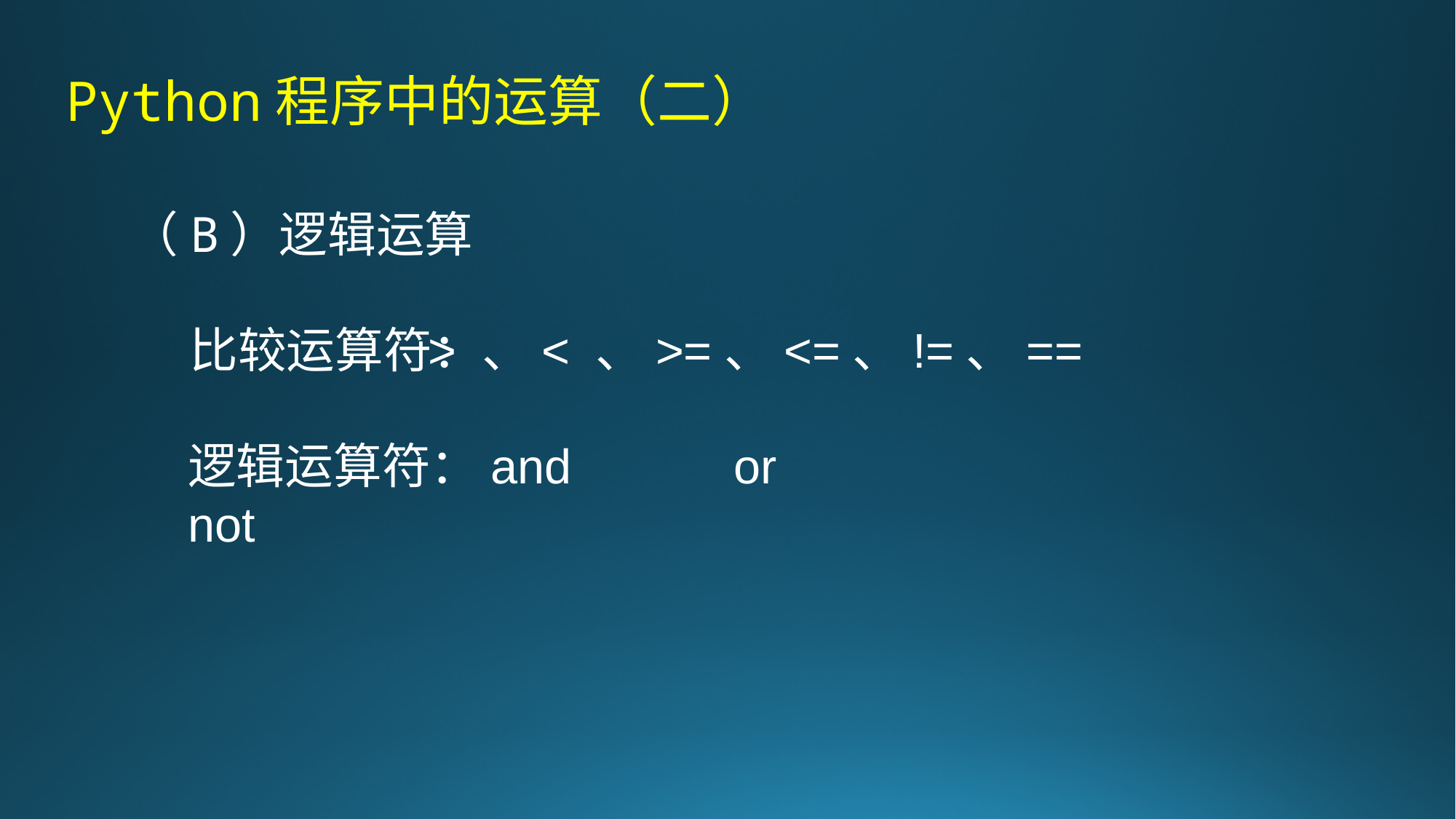

Python程序中的运算（二）
（B）逻辑运算
比较运算符：
> 、< 、>=、<=、!=、==
逻辑运算符：and		or		not